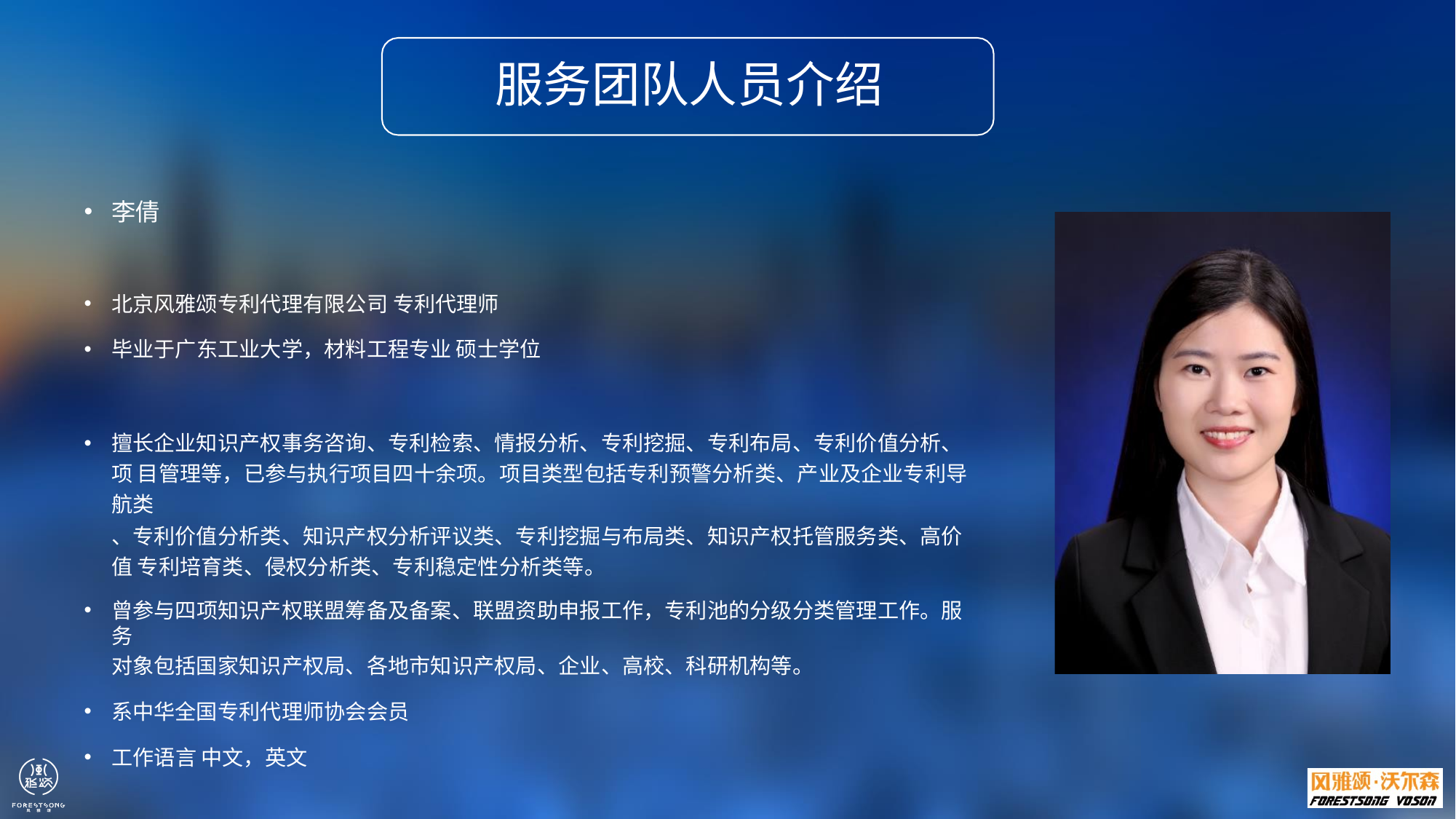

# 服务团队人员介绍
李倩

北京风雅颂专利代理有限公司 专利代理师
毕业于广东工业大学，材料工程专业硕士学位

擅长企业知识产权事务咨询、专利检索、情报分析、专利挖掘、专利布局、专利价值分析、项 目管理等，已参与执行项目四十余项。项目类型包括专利预警分析类、产业及企业专利导航类
、专利价值分析类、知识产权分析评议类、专利挖掘与布局类、知识产权托管服务类、高价值 专利培育类、侵权分析类、专利稳定性分析类等。
曾参与四项知识产权联盟筹备及备案、联盟资助申报工作，专利池的分级分类管理工作。服务
对象包括国家知识产权局、各地市知识产权局、企业、高校、科研机构等。
系中华全国专利代理师协会会员
工作语言中文，英文